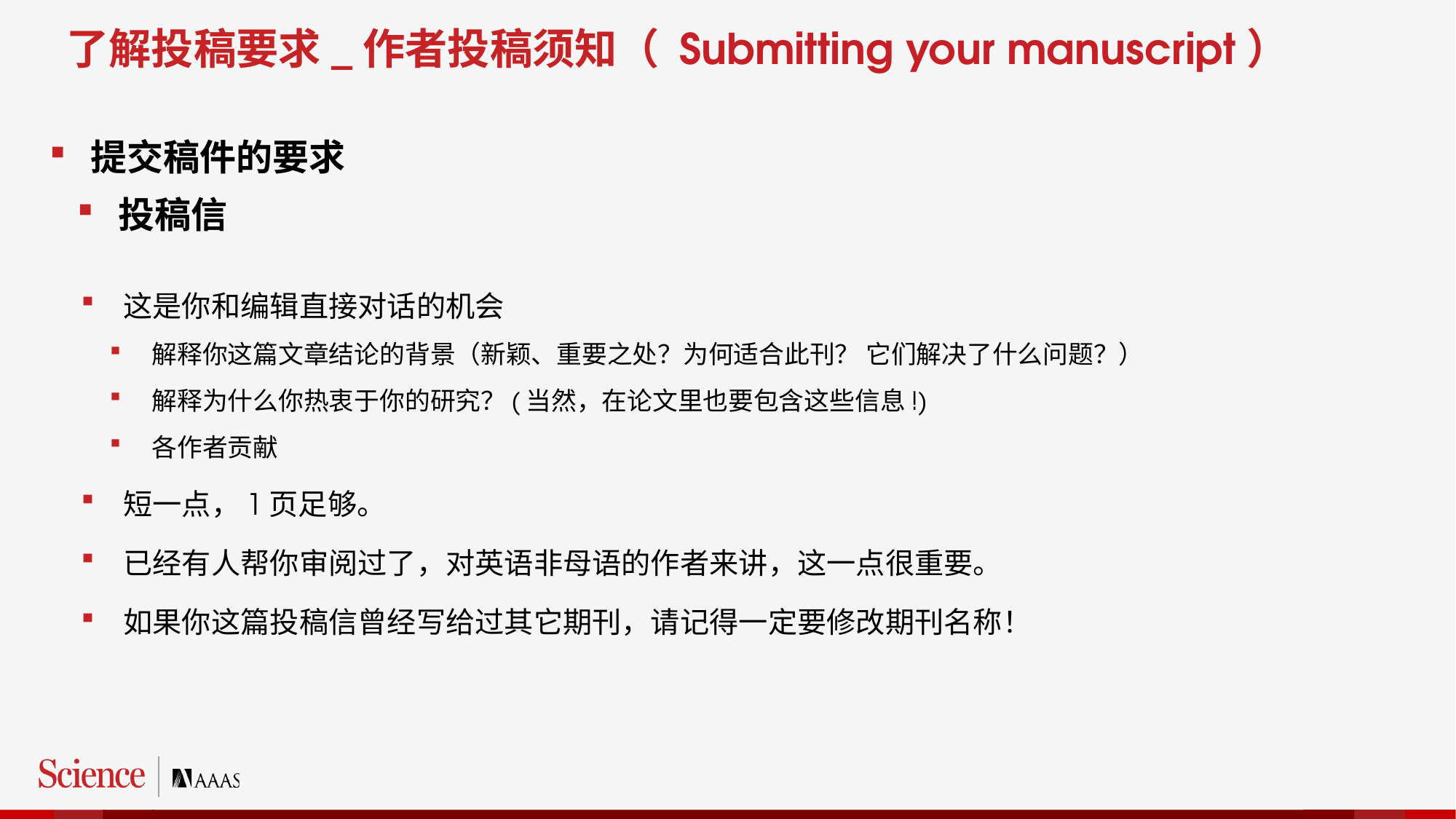

了解投稿要求_作者投稿须知（ Submitting your manuscript）
提交稿件的要求
投稿信

这是你和编辑直接对话的机会
解释你这篇文章结论的背景（新颖、重要之处？为何适合此刊？ 它们解决了什么问题？）
解释为什么你热衷于你的研究？(当然，在论文里也要包含这些信息!)
各作者贡献
短一点，1页足够。
已经有人帮你审阅过了，对英语非母语的作者来讲，这一点很重要。
如果你这篇投稿信曾经写给过其它期刊，请记得一定要修改期刊名称！